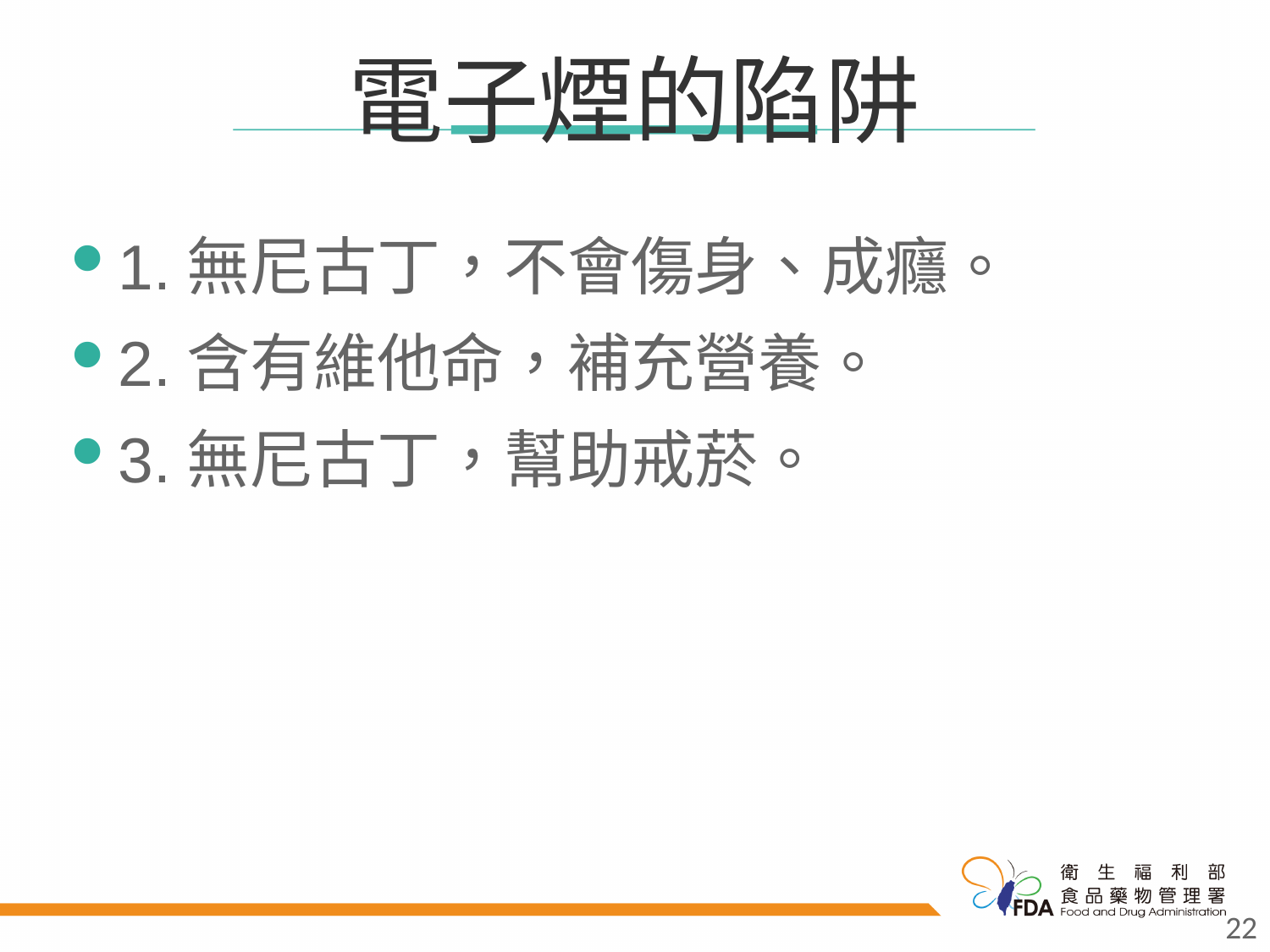

# 電子煙的陷阱

1.無尼古丁，不會傷身、成癮。
2.含有維他命，補充營養。
3.無尼古丁，幫助戒菸。